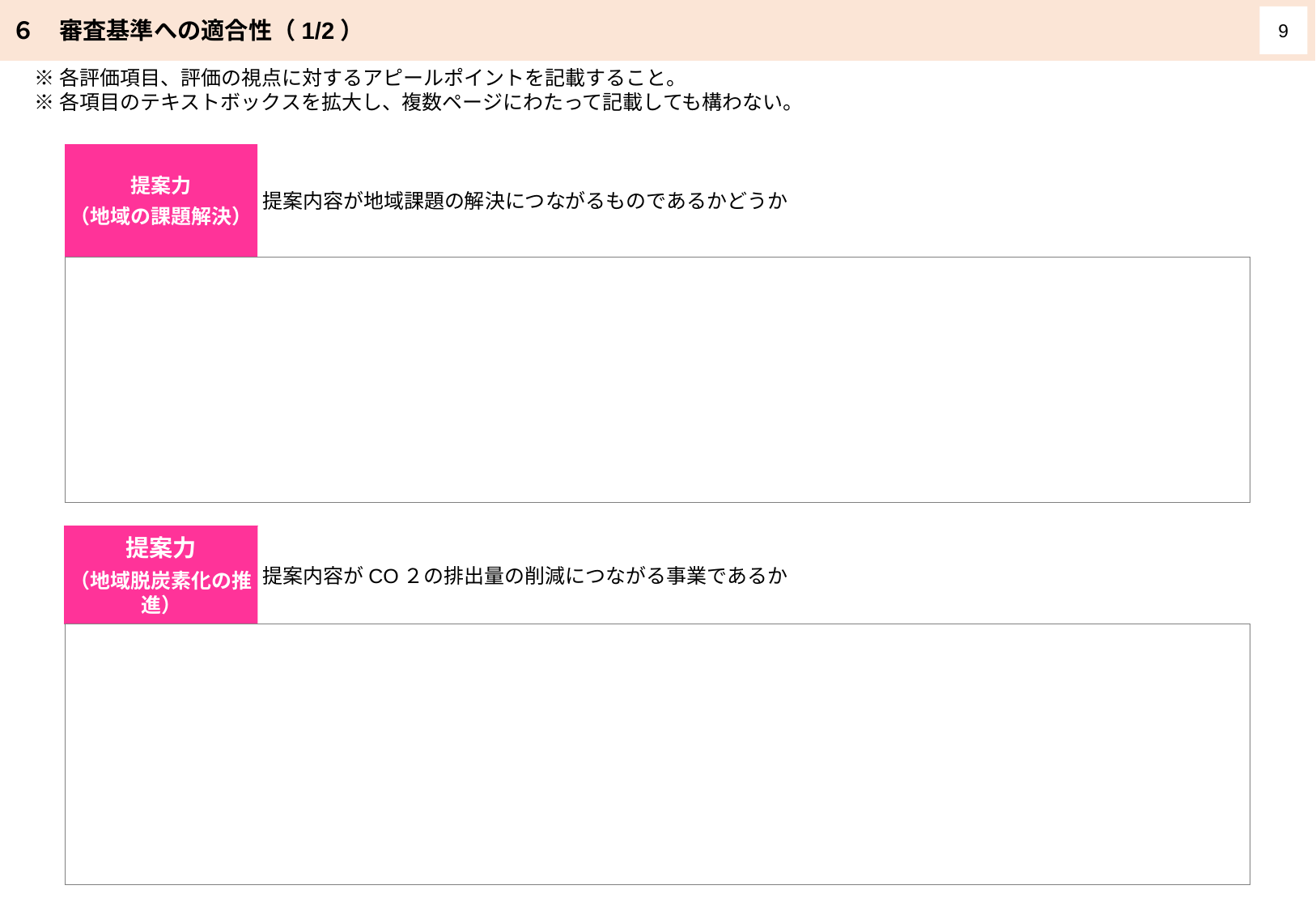

６　審査基準への適合性（1/2）
9
※各評価項目、評価の視点に対するアピールポイントを記載すること。
※各項目のテキストボックスを拡大し、複数ページにわたって記載しても構わない。
提案力
（地域の課題解決）
提案内容が地域課題の解決につながるものであるかどうか
|  |
| --- |
提案力
（地域脱炭素化の推進）
提案内容がCO２の排出量の削減につながる事業であるか
|  |
| --- |